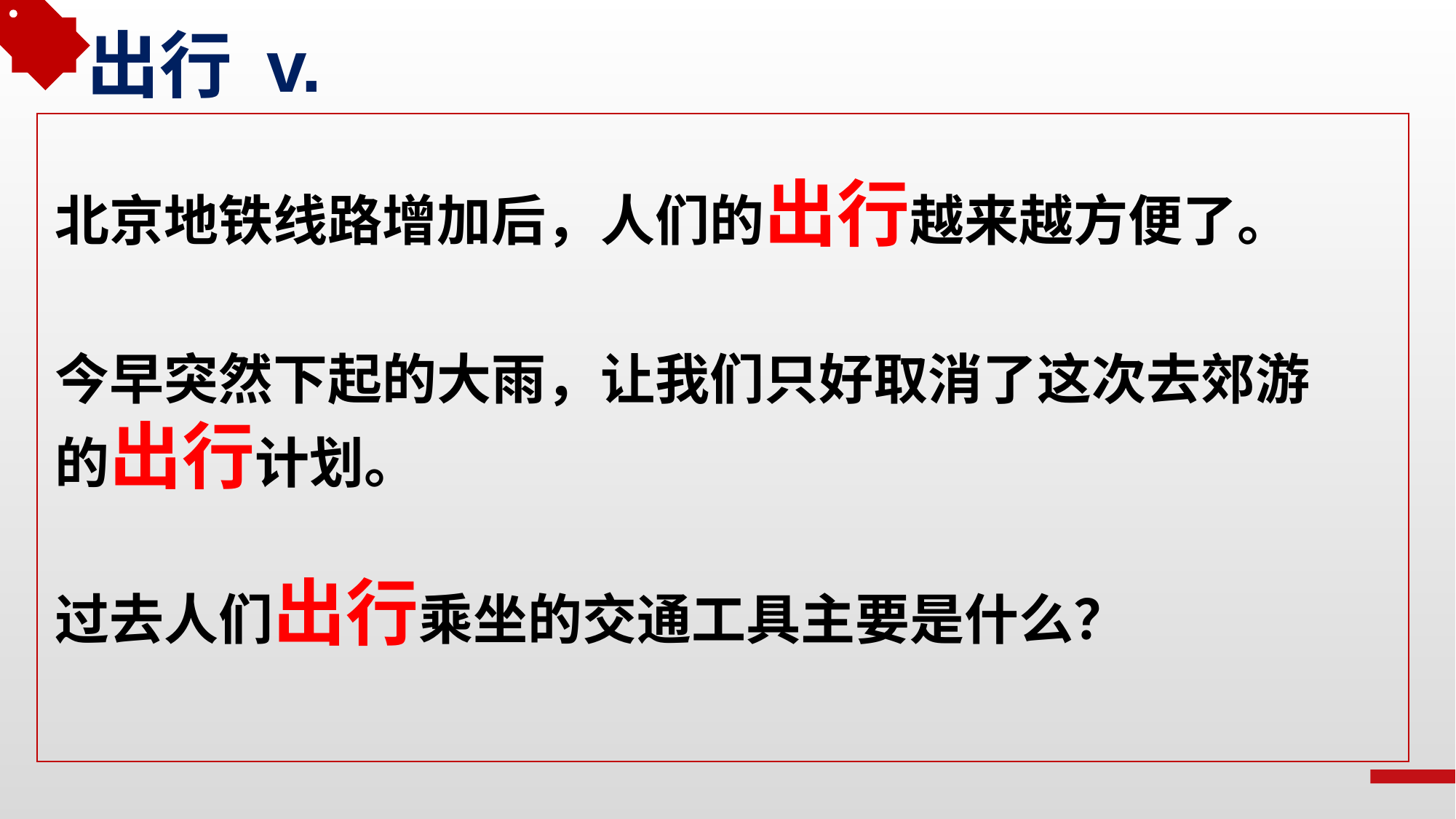

出行 v.

北京地铁线路增加后，人们的出行越来越方便了。
今早突然下起的大雨，让我们只好取消了这次去郊游的出行计划。
过去人们出行乘坐的交通工具主要是什么？